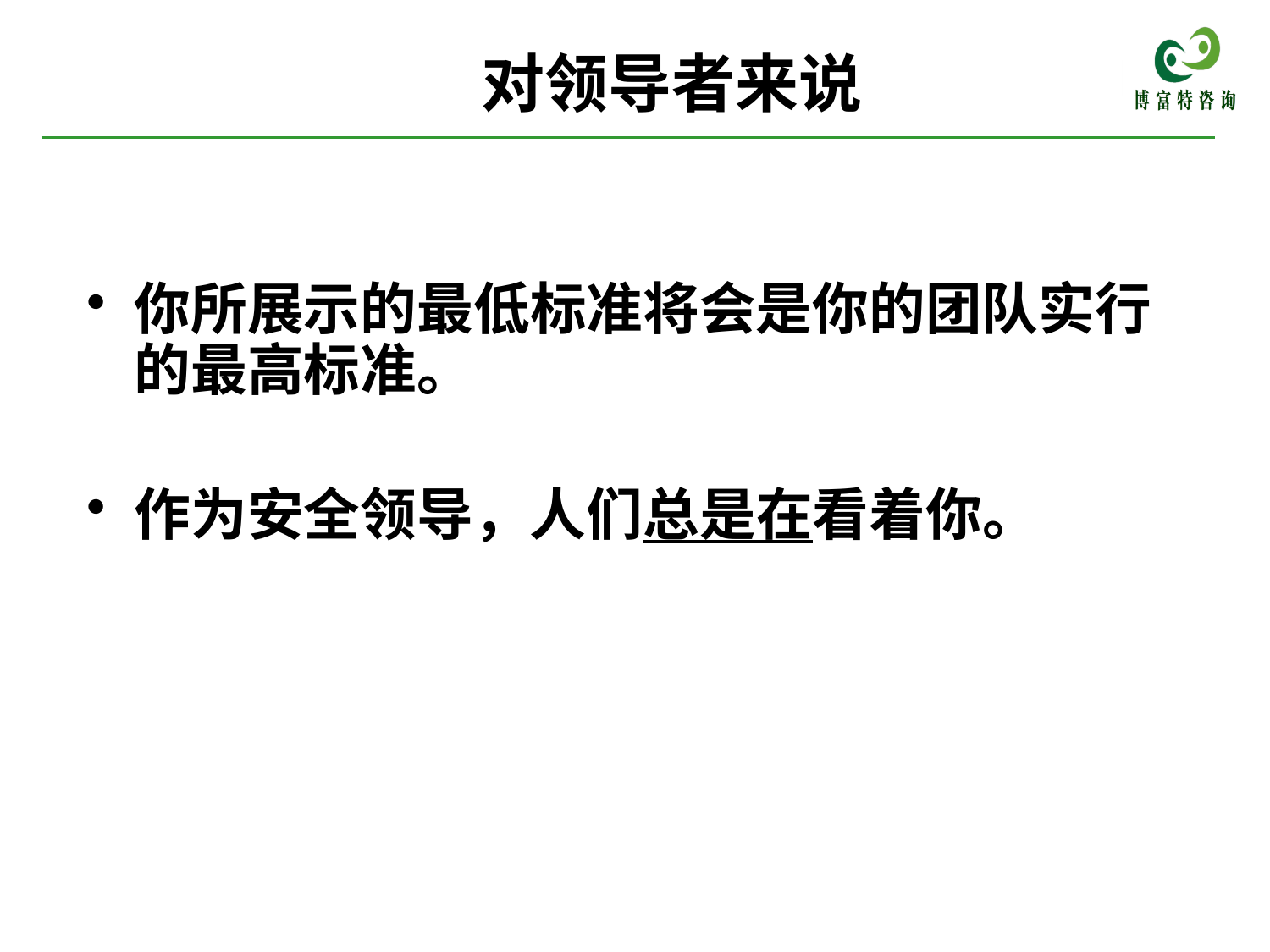

# 对领导者来说
你所展示的最低标准将会是你的团队实行的最高标准。

作为安全领导，人们总是在看着你。